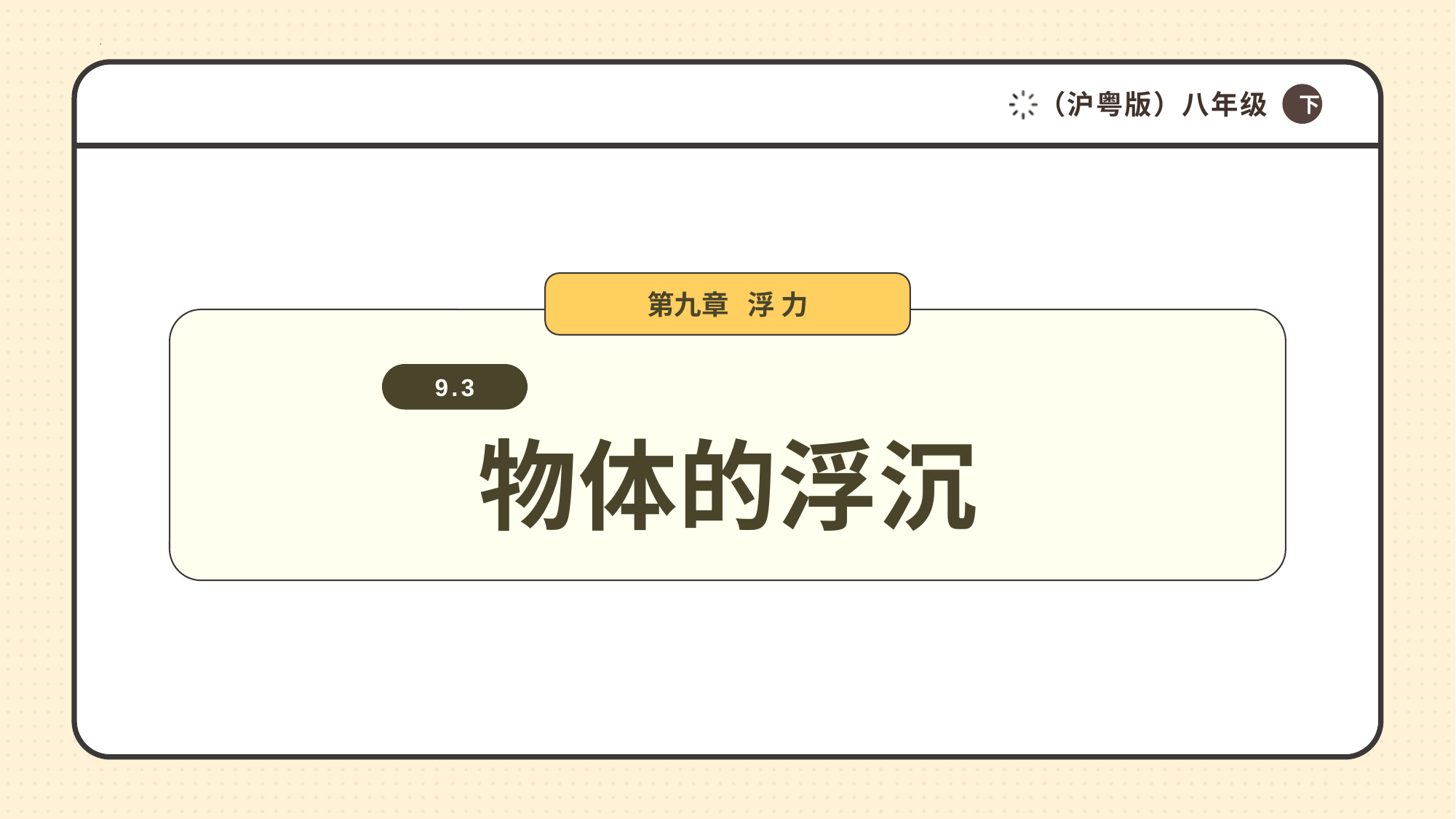

（沪粤版）八年级
下
第九章   浮 力
9.3
物体的浮沉